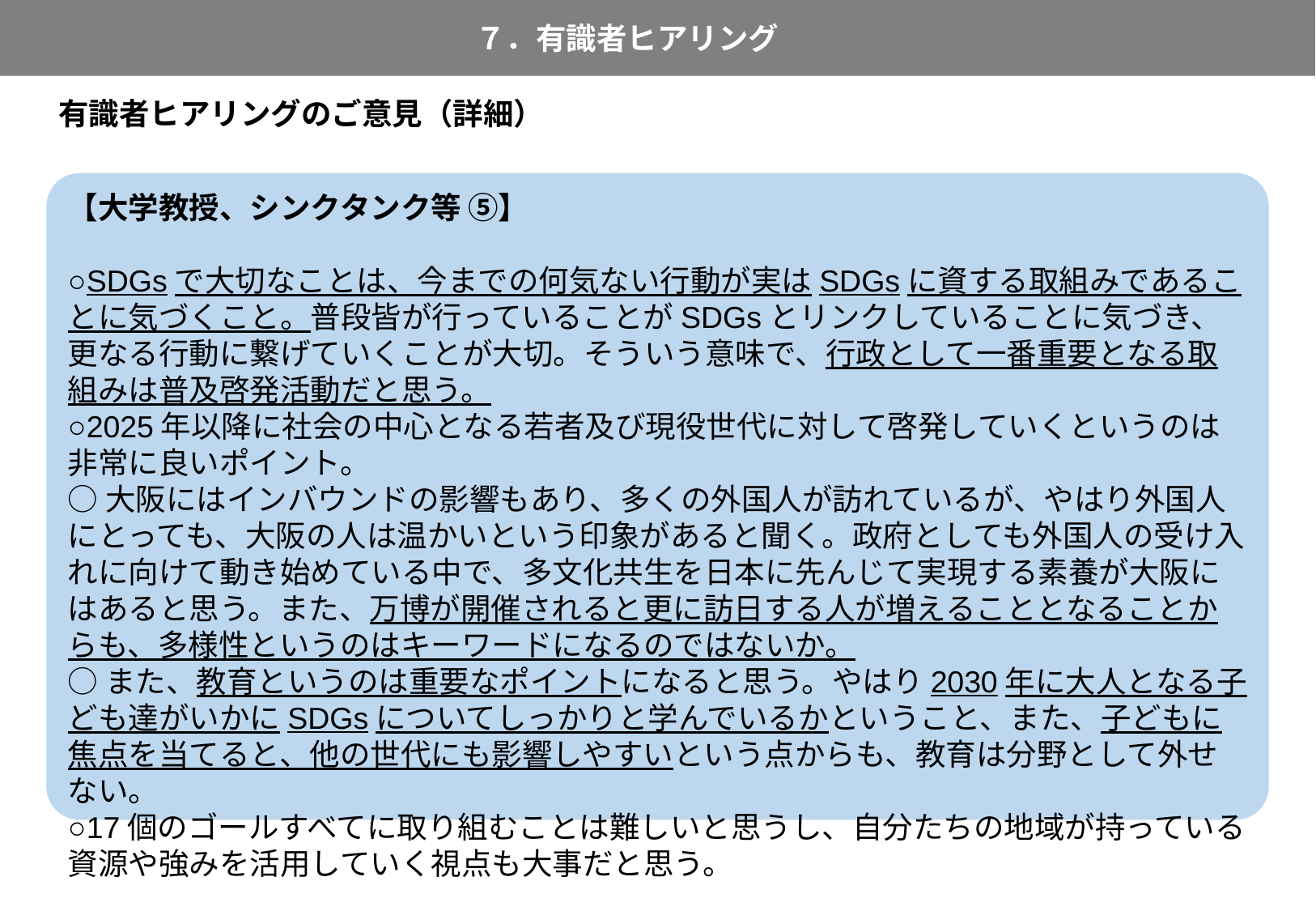

７．有識者ヒアリング
98
有識者ヒアリングのご意見（詳細）
【大学教授、シンクタンク等 ⑤】

○SDGsで大切なことは、今までの何気ない行動が実はSDGsに資する取組みであることに気づくこと。普段皆が行っていることがSDGsとリンクしていることに気づき、更なる行動に繋げていくことが大切。そういう意味で、行政として一番重要となる取組みは普及啓発活動だと思う。
○2025年以降に社会の中心となる若者及び現役世代に対して啓発していくというのは非常に良いポイント。
○大阪にはインバウンドの影響もあり、多くの外国人が訪れているが、やはり外国人にとっても、大阪の人は温かいという印象があると聞く。政府としても外国人の受け入れに向けて動き始めている中で、多文化共生を日本に先んじて実現する素養が大阪にはあると思う。また、万博が開催されると更に訪日する人が増えることとなることからも、多様性というのはキーワードになるのではないか。
○また、教育というのは重要なポイントになると思う。やはり2030年に大人となる子ども達がいかにSDGsについてしっかりと学んでいるかということ、また、子どもに焦点を当てると、他の世代にも影響しやすいという点からも、教育は分野として外せない。
○17個のゴールすべてに取り組むことは難しいと思うし、自分たちの地域が持っている資源や強みを活用していく視点も大事だと思う。